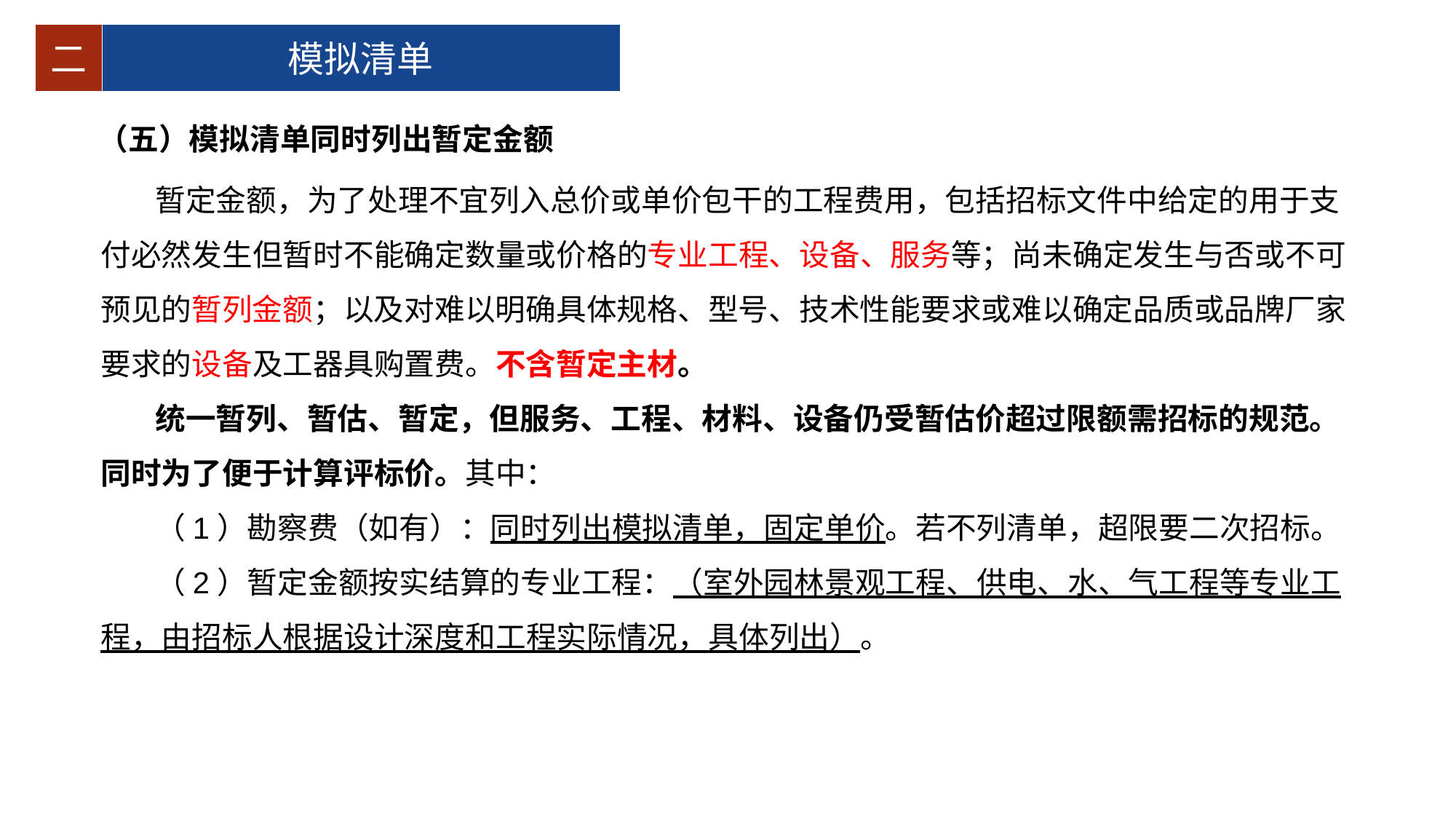

二
模拟清单
（五）模拟清单同时列出暂定金额
暂定金额，为了处理不宜列入总价或单价包干的工程费用，包括招标文件中给定的用于支付必然发生但暂时不能确定数量或价格的专业工程、设备、服务等；尚未确定发生与否或不可预见的暂列金额；以及对难以明确具体规格、型号、技术性能要求或难以确定品质或品牌厂家要求的设备及工器具购置费。不含暂定主材。
统一暂列、暂估、暂定，但服务、工程、材料、设备仍受暂估价超过限额需招标的规范。同时为了便于计算评标价。其中：
（1）勘察费（如有）：同时列出模拟清单，固定单价。若不列清单，超限要二次招标。
（2）暂定金额按实结算的专业工程：（室外园林景观工程、供电、水、气工程等专业工程，由招标人根据设计深度和工程实际情况，具体列出）。